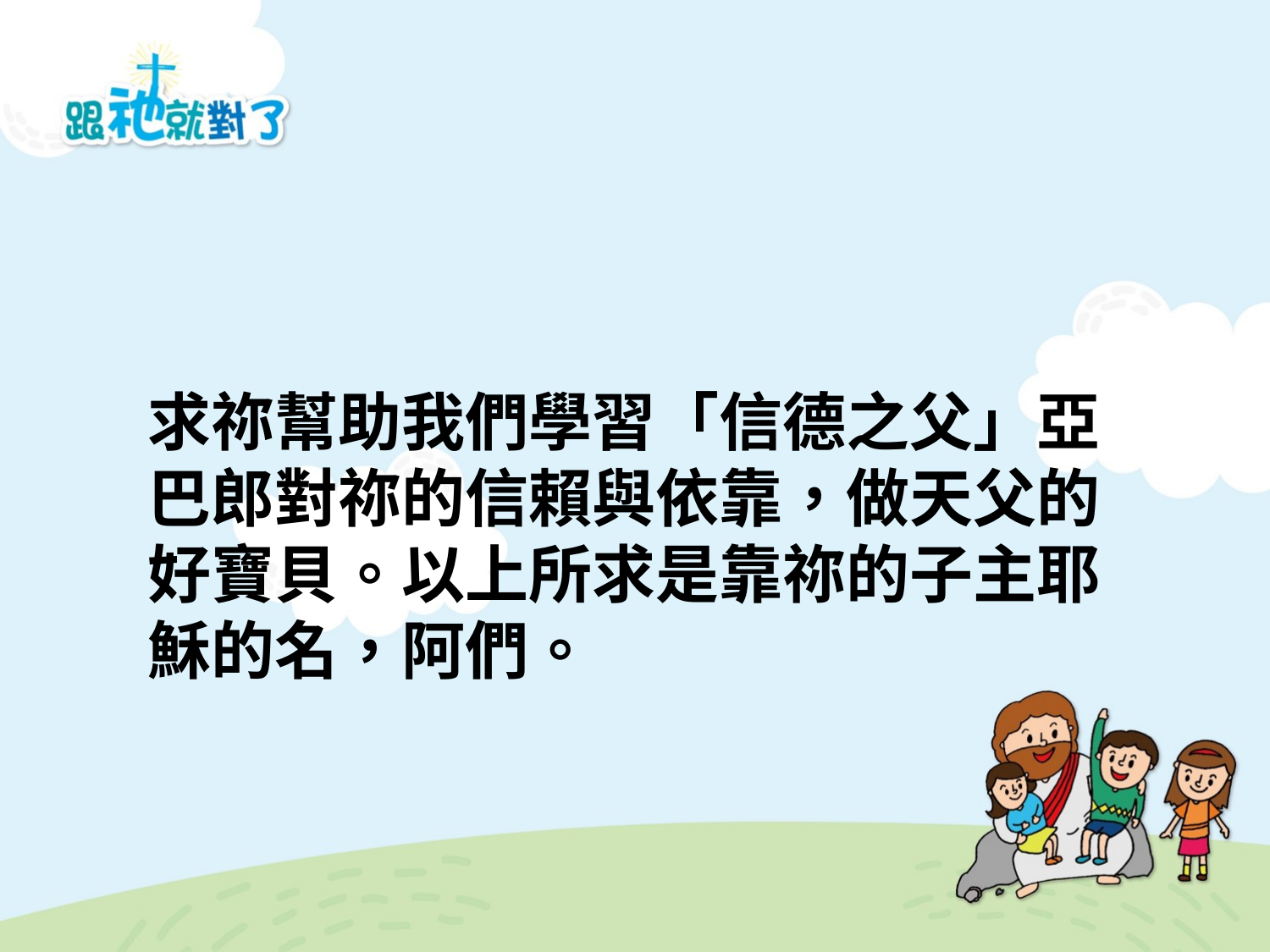

求祢幫助我們學習「信德之父」亞巴郎對祢的信賴與依靠，做天父的好寶貝。以上所求是靠祢的子主耶穌的名，阿們。